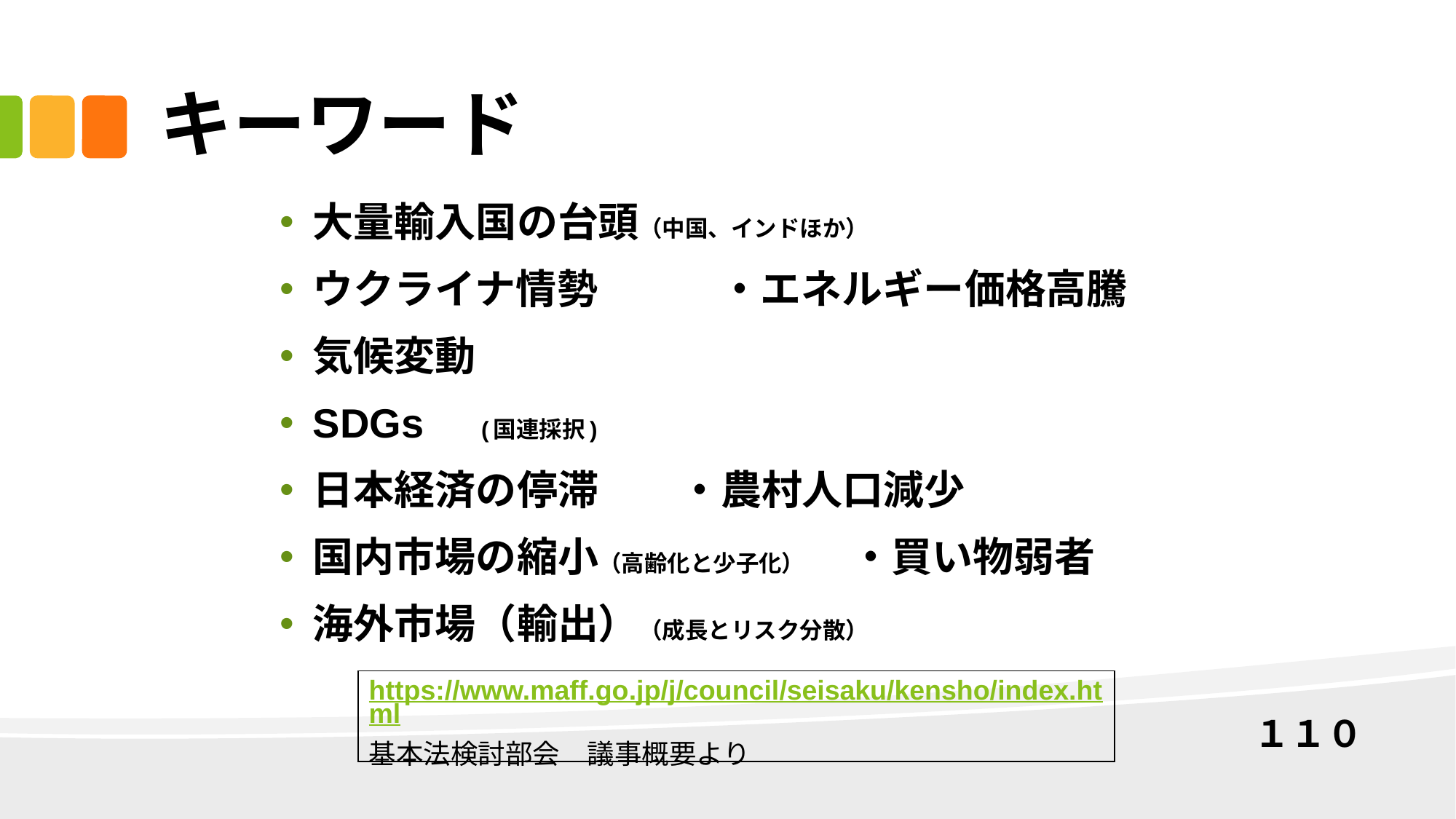

# キーワード
大量輸入国の台頭（中国、インドほか）
ウクライナ情勢　　　・エネルギー価格高騰
気候変動
SDGs　(国連採択)
日本経済の停滞　　・農村人口減少
国内市場の縮小（高齢化と少子化）　　・買い物弱者
海外市場（輸出）（成長とリスク分散）
https://www.maff.go.jp/j/council/seisaku/kensho/index.html
基本法検討部会　議事概要より
１１０